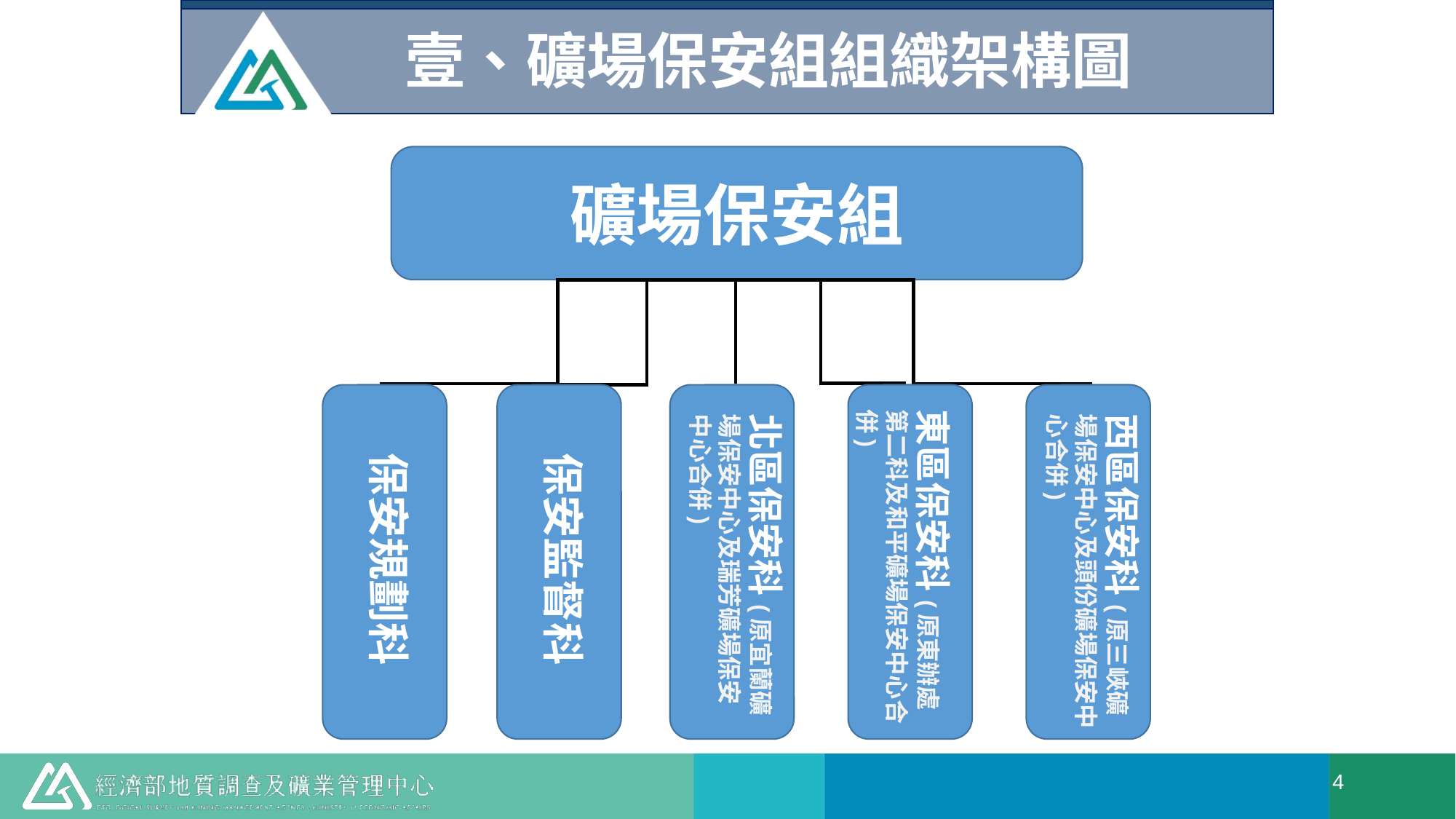

壹、礦場保安組組織架構圖
礦場保安組
保安規劃科

保安監督科

東區保安科(原東辦處第二科及和平礦場保安中心合併)
北區保安科(原宜蘭礦場保安中心及瑞芳礦場保安中心合併)

西區保安科(原三峽礦場保安中心及頭份礦場保安中心合併)

4